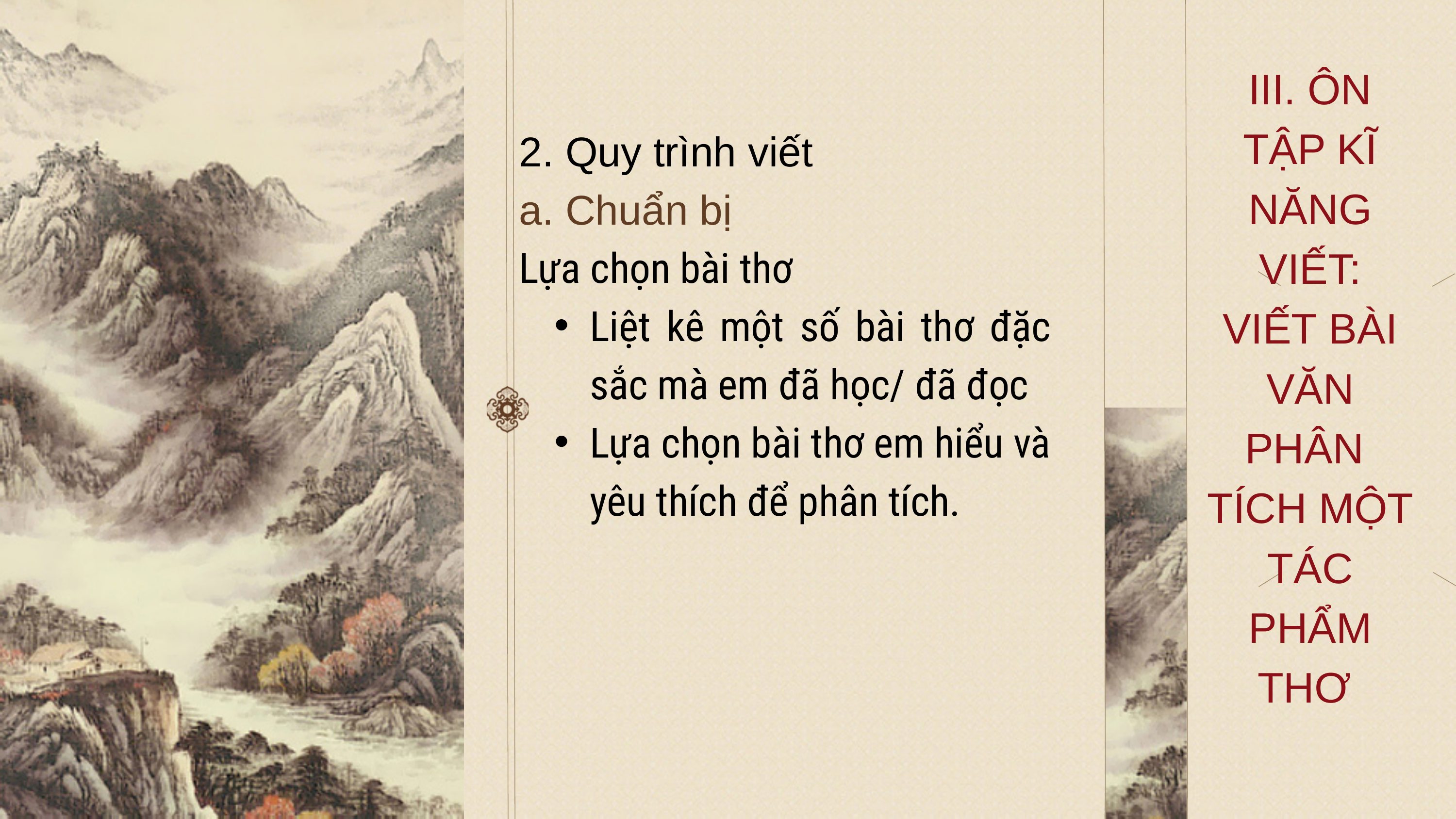

III. ÔN TẬP KĨ NĂNG VIẾT: VIẾT BÀI VĂN PHÂN
TÍCH MỘT TÁC PHẨM THƠ
2. Quy trình viết
a. Chuẩn bị
Lựa chọn bài thơ
Liệt kê một số bài thơ đặc sắc mà em đã học/ đã đọc
Lựa chọn bài thơ em hiểu và yêu thích để phân tích.

延时符